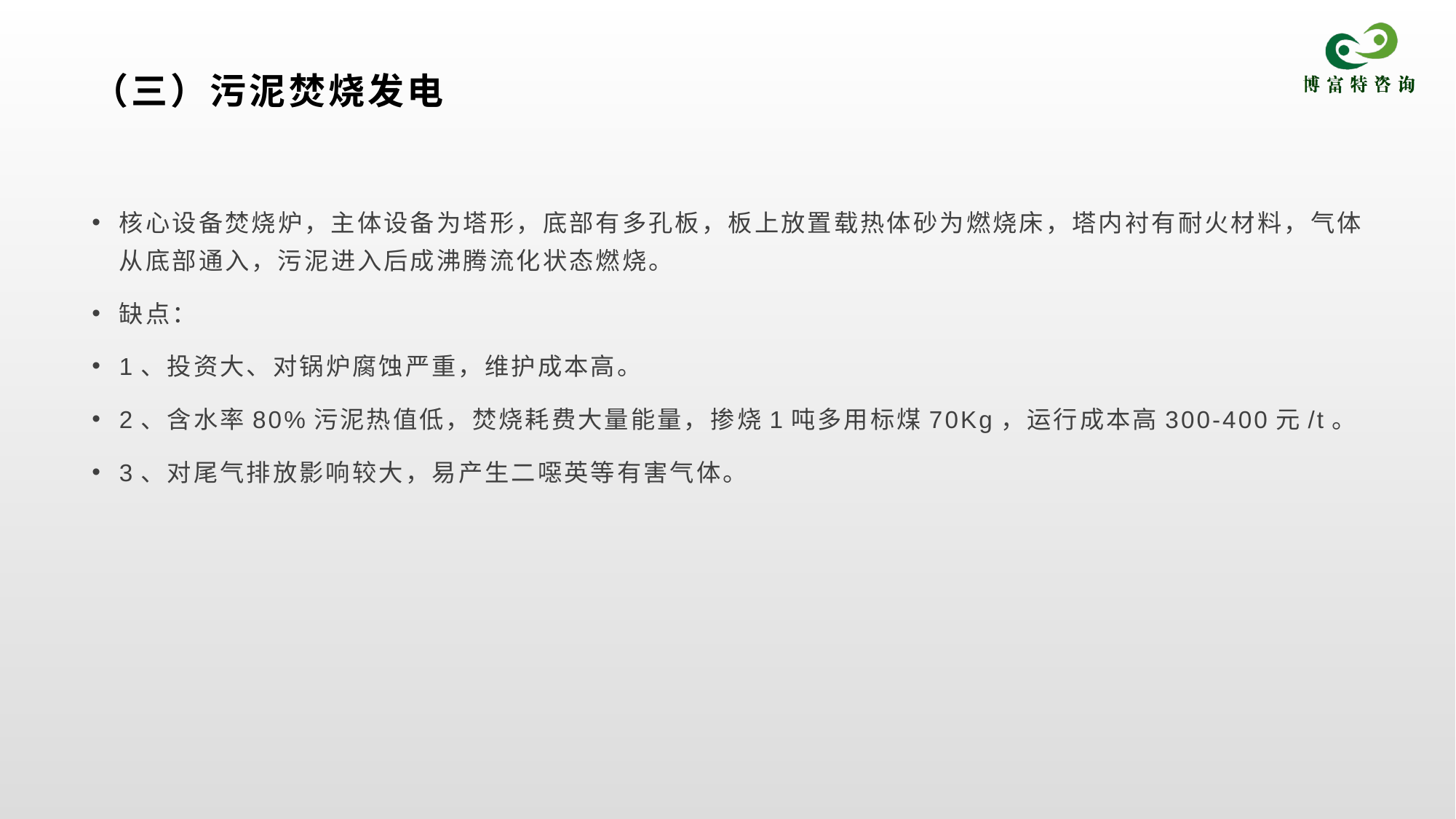

# （三）污泥焚烧发电

核心设备焚烧炉，主体设备为塔形，底部有多孔板，板上放置载热体砂为燃烧床，塔内衬有耐火材料，气体从底部通入，污泥进入后成沸腾流化状态燃烧。
缺点：
1、投资大、对锅炉腐蚀严重，维护成本高。
2、含水率80%污泥热值低，焚烧耗费大量能量，掺烧1吨多用标煤70Kg，运行成本高300-400元/t。
3、对尾气排放影响较大，易产生二噁英等有害气体。